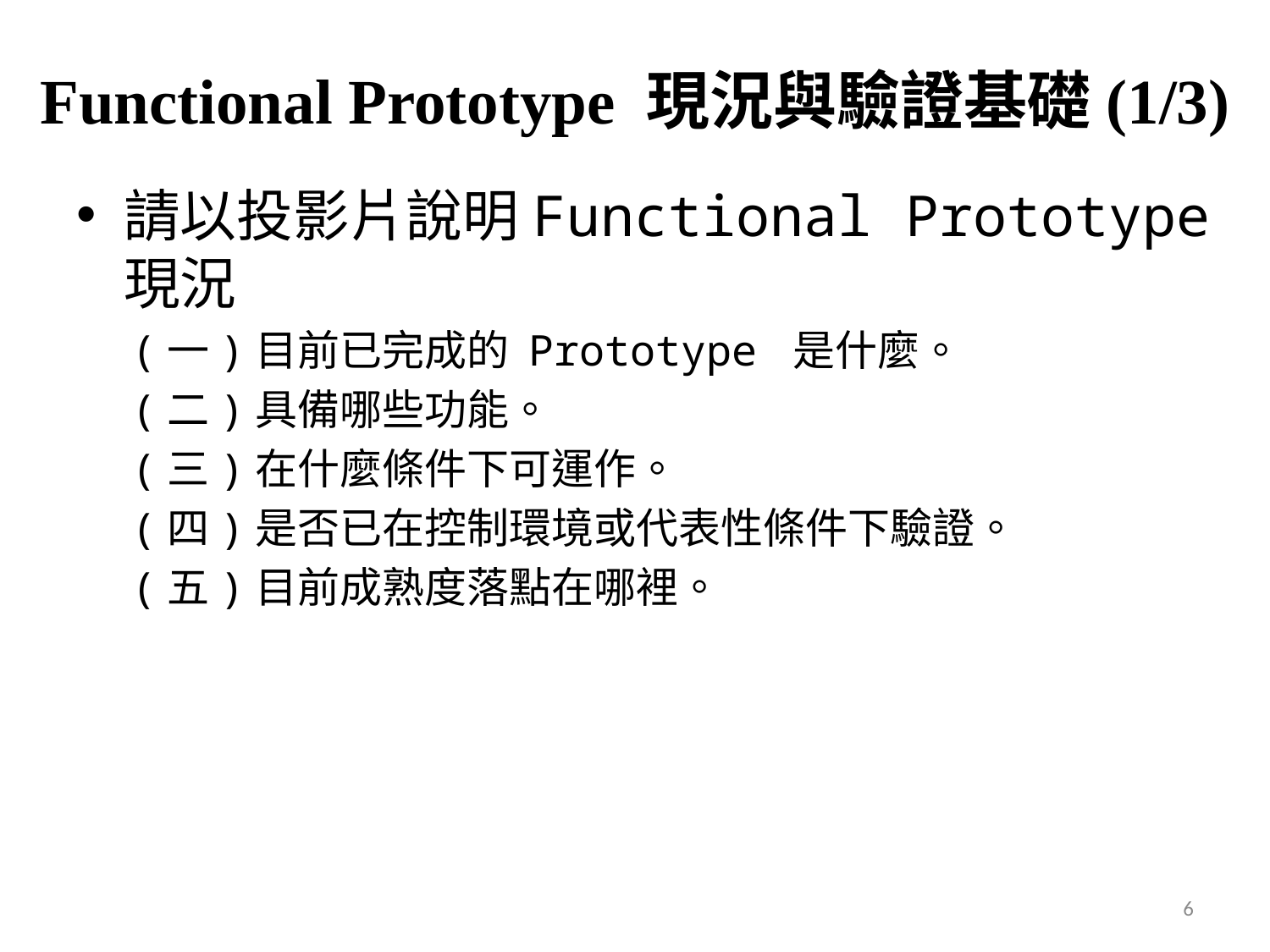

# Functional Prototype 現況與驗證基礎(1/3)
請以投影片說明Functional Prototype 現況
(一)目前已完成的 Prototype 是什麼。
(二)具備哪些功能。
(三)在什麼條件下可運作。
(四)是否已在控制環境或代表性條件下驗證。
(五)目前成熟度落點在哪裡。
6